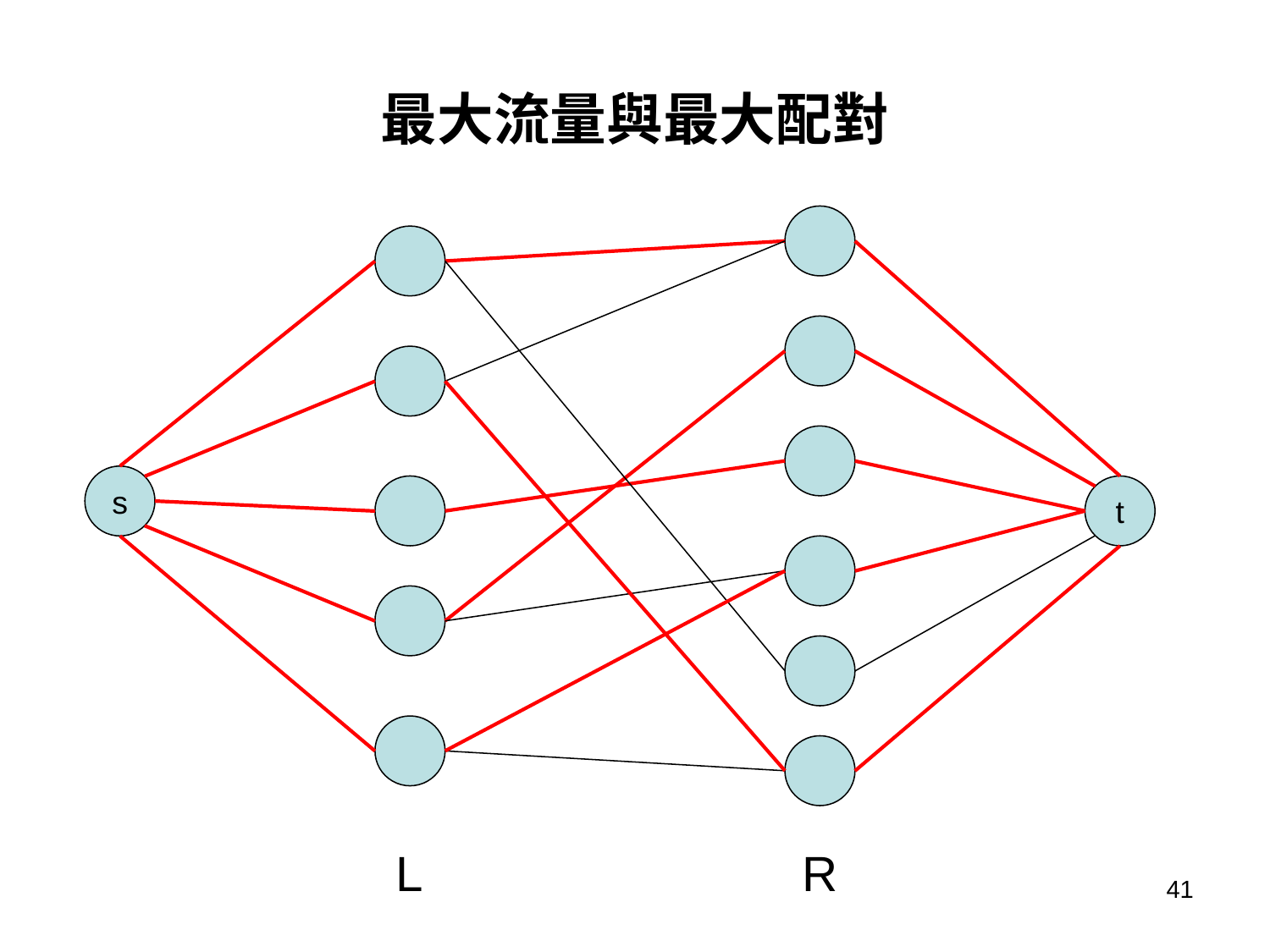

# 最大流量與最大配對

s

t

L
R
41